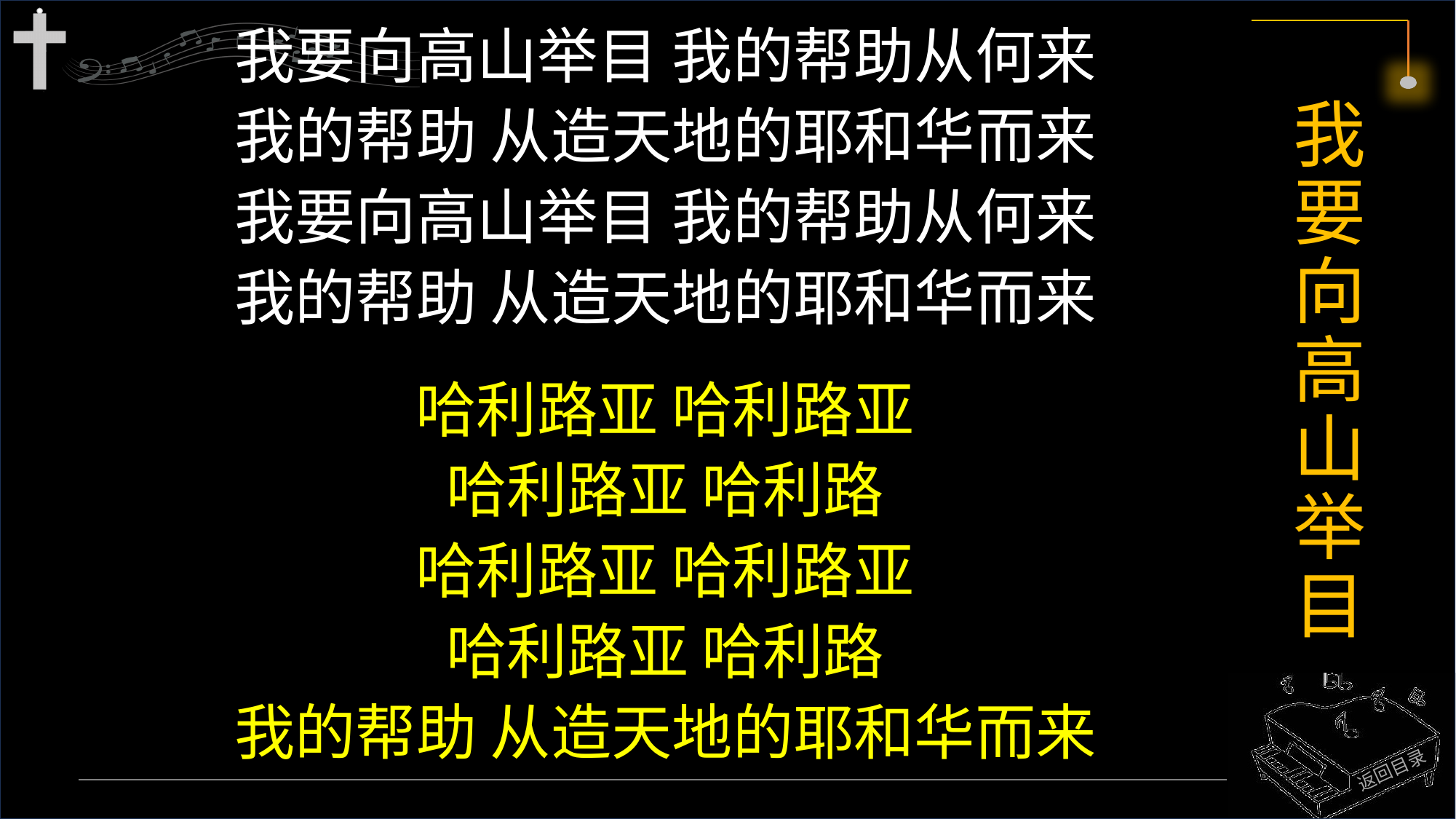

我要向高山举目 我的帮助从何来
我的帮助 从造天地的耶和华而来
我要向高山举目 我的帮助从何来
我的帮助 从造天地的耶和华而来

哈利路亚 哈利路亚
哈利路亚 哈利路
哈利路亚 哈利路亚
哈利路亚 哈利路
我的帮助 从造天地的耶和华而来
# 我要向高山举目